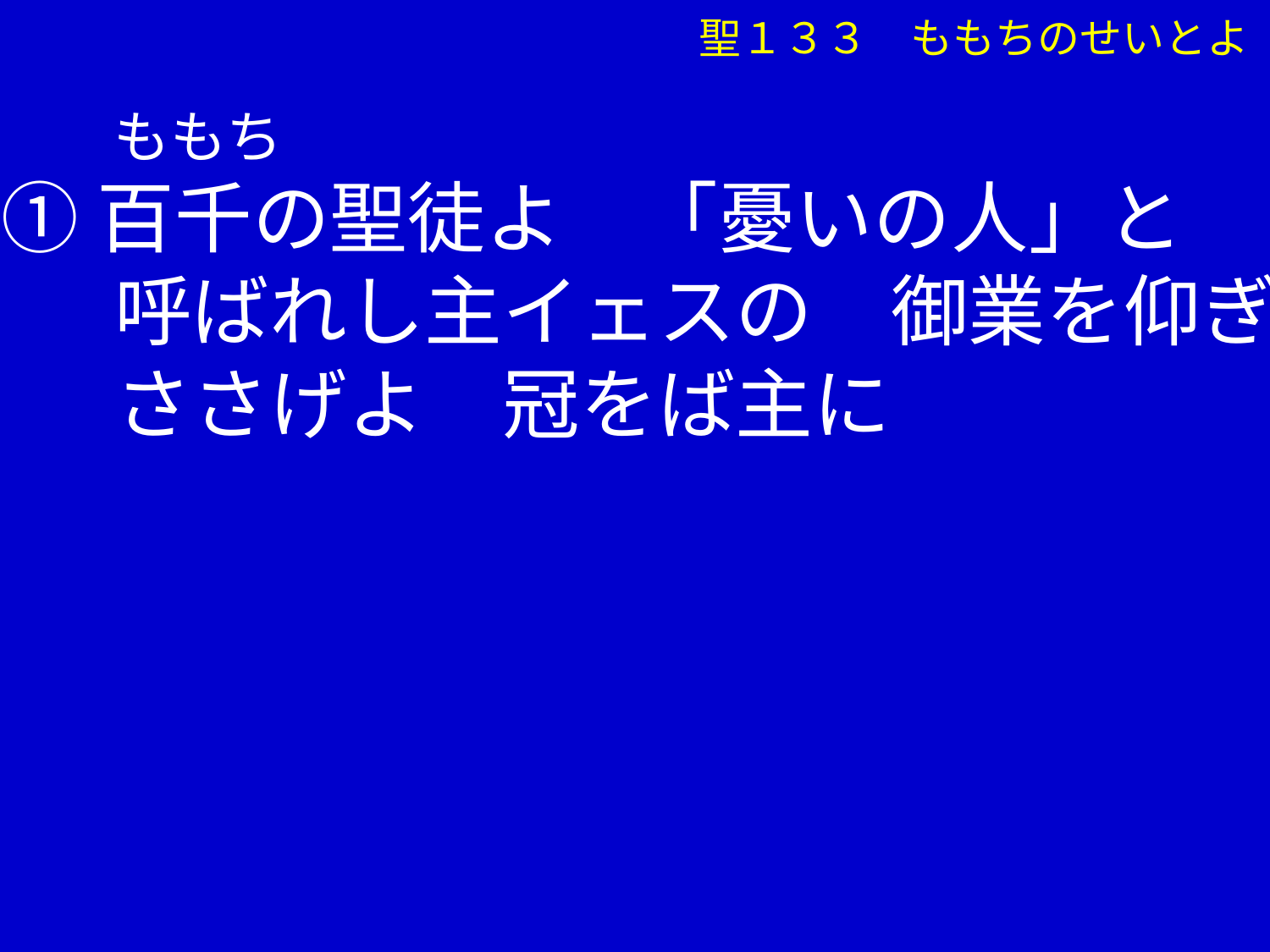

ももち
①百千の聖徒よ　「憂いの人」と
 　呼ばれし主イェスの　御業を仰ぎ
 　ささげよ　冠をば主に

聖１３３　ももちのせいとよ